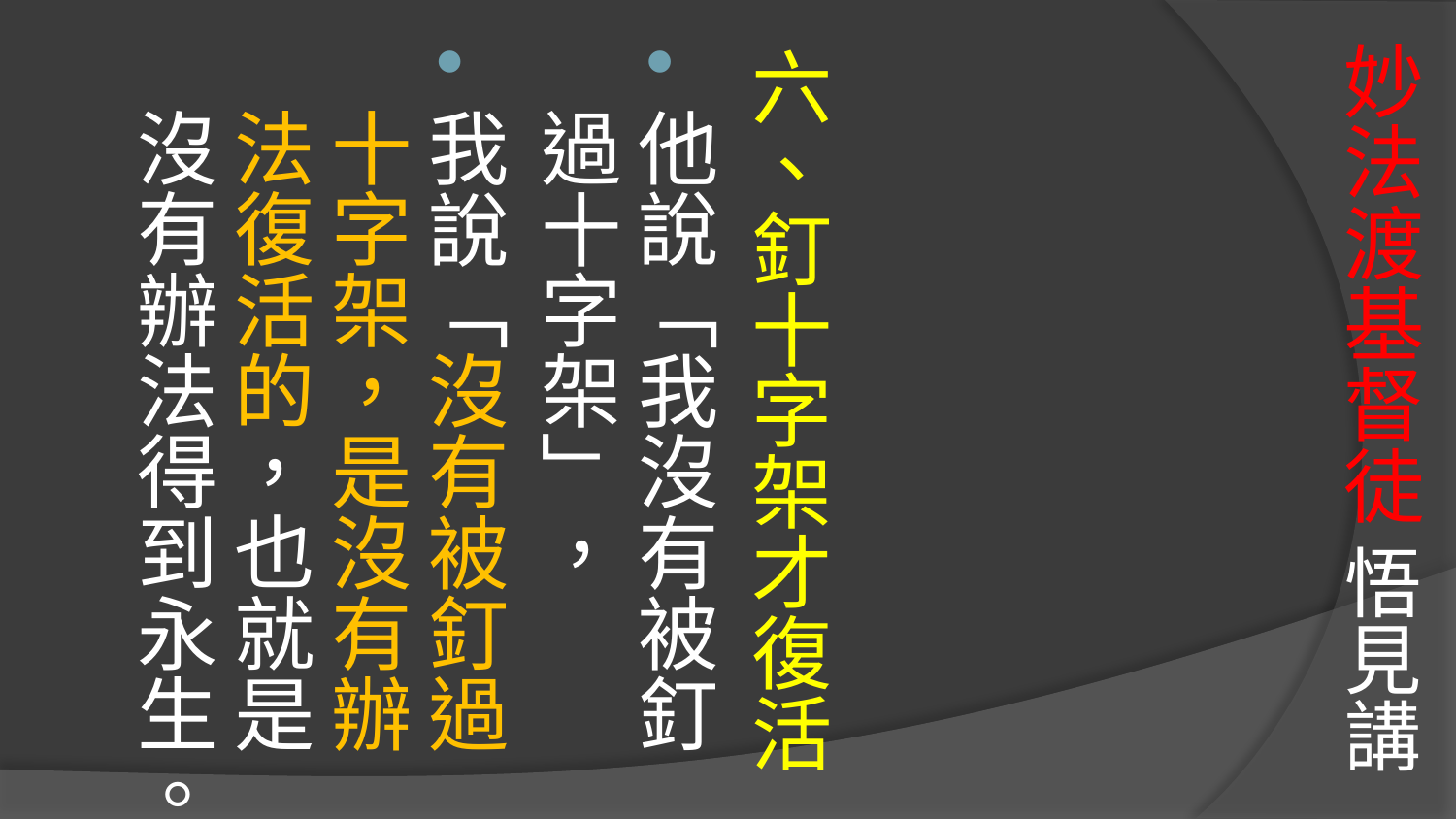

# 妙法渡基督徒 悟見講
六、釘十字架才復活
他說「我沒有被釘過十字架」，
我說「沒有被釘過十字架，是沒有辦法復活的，也就是沒有辦法得到永生。